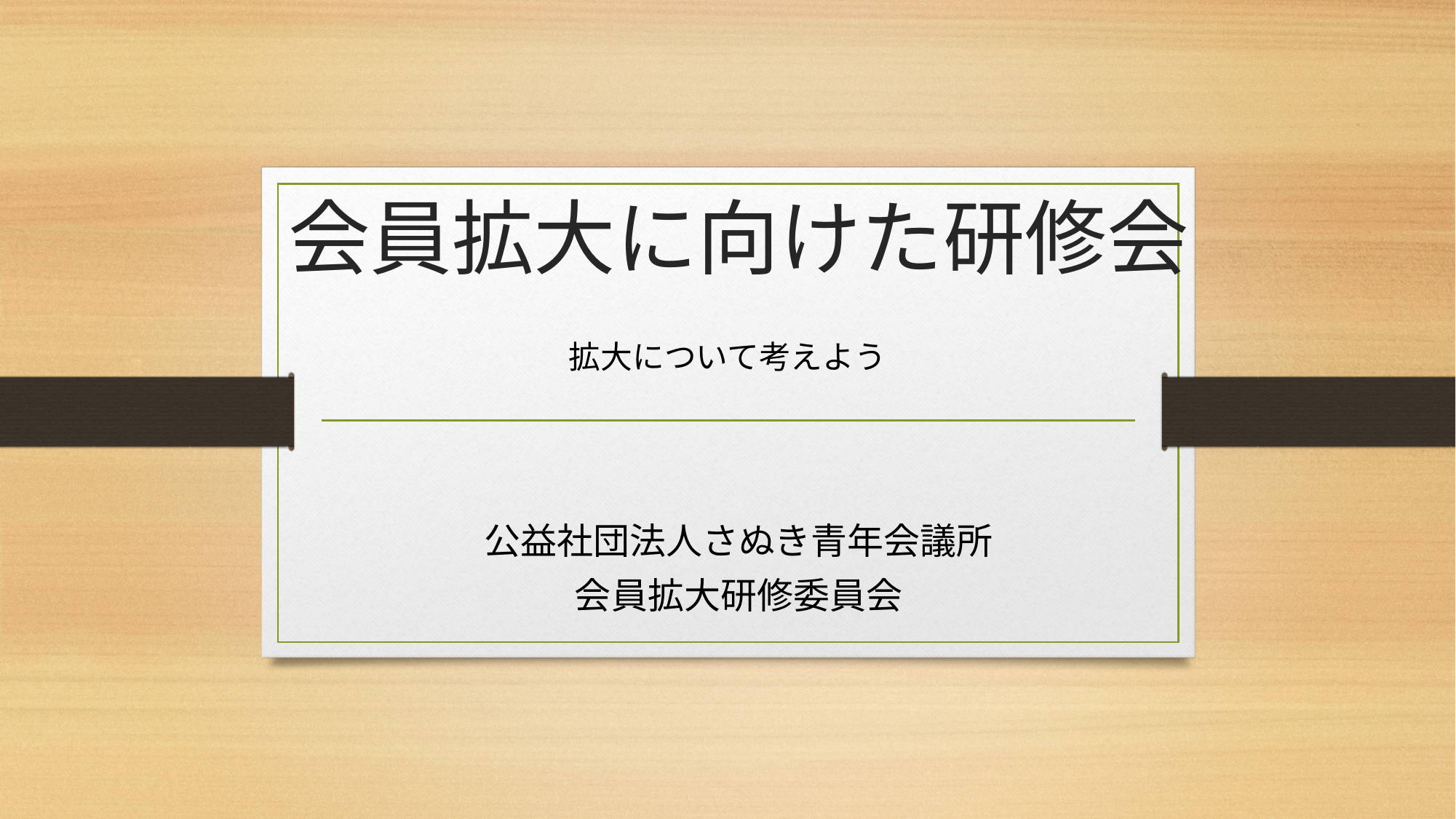

# 会員拡大に向けた研修会
拡大について考えよう

公益社団法人さぬき青年会議所
会員拡大研修委員会